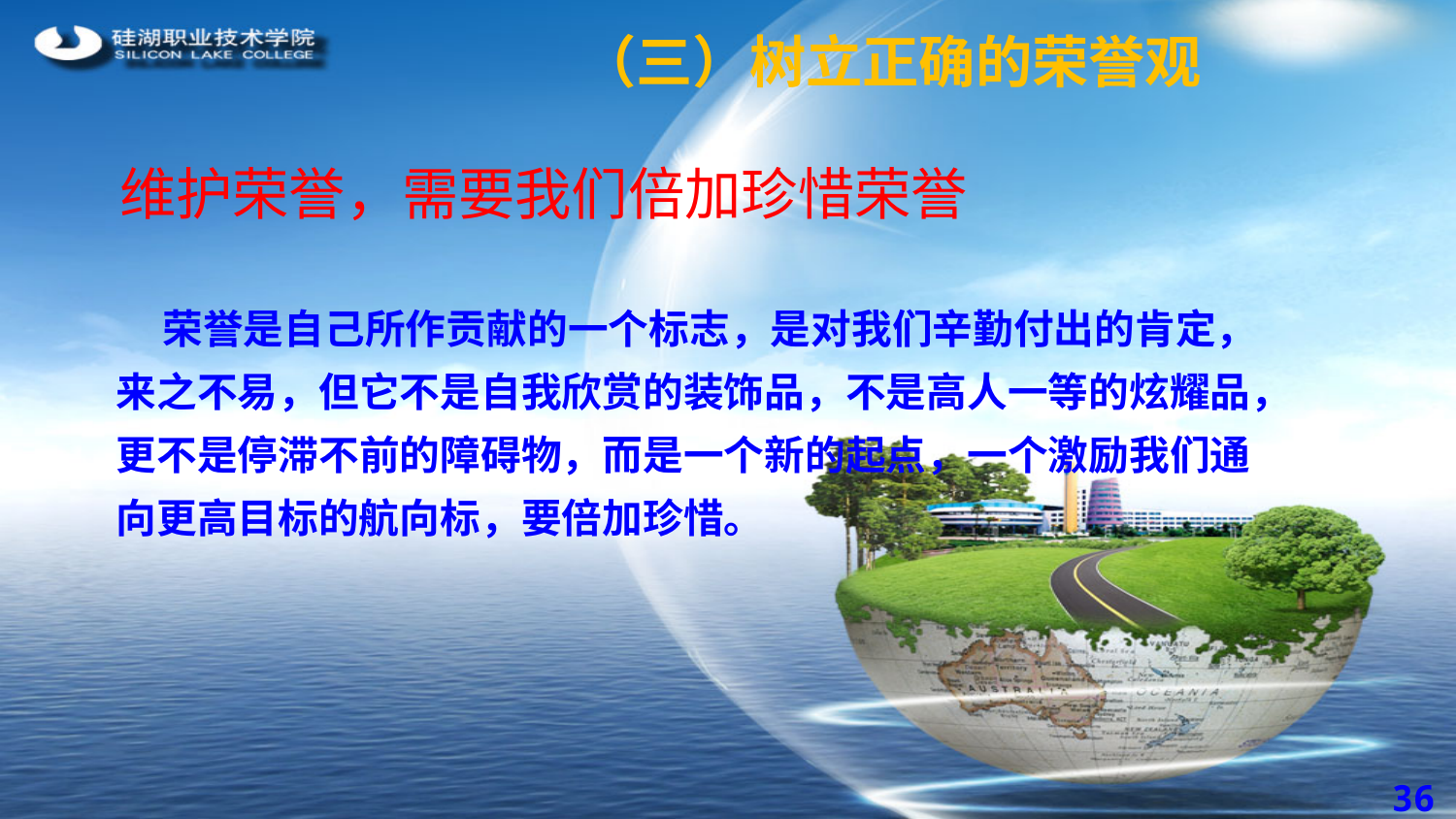

# （三）树立正确的荣誉观
维护荣誉，需要我们倍加珍惜荣誉
    荣誉是自己所作贡献的一个标志，是对我们辛勤付出的肯定，来之不易，但它不是自我欣赏的装饰品，不是高人一等的炫耀品，更不是停滞不前的障碍物，而是一个新的起点，一个激励我们通向更高目标的航向标，要倍加珍惜。
36